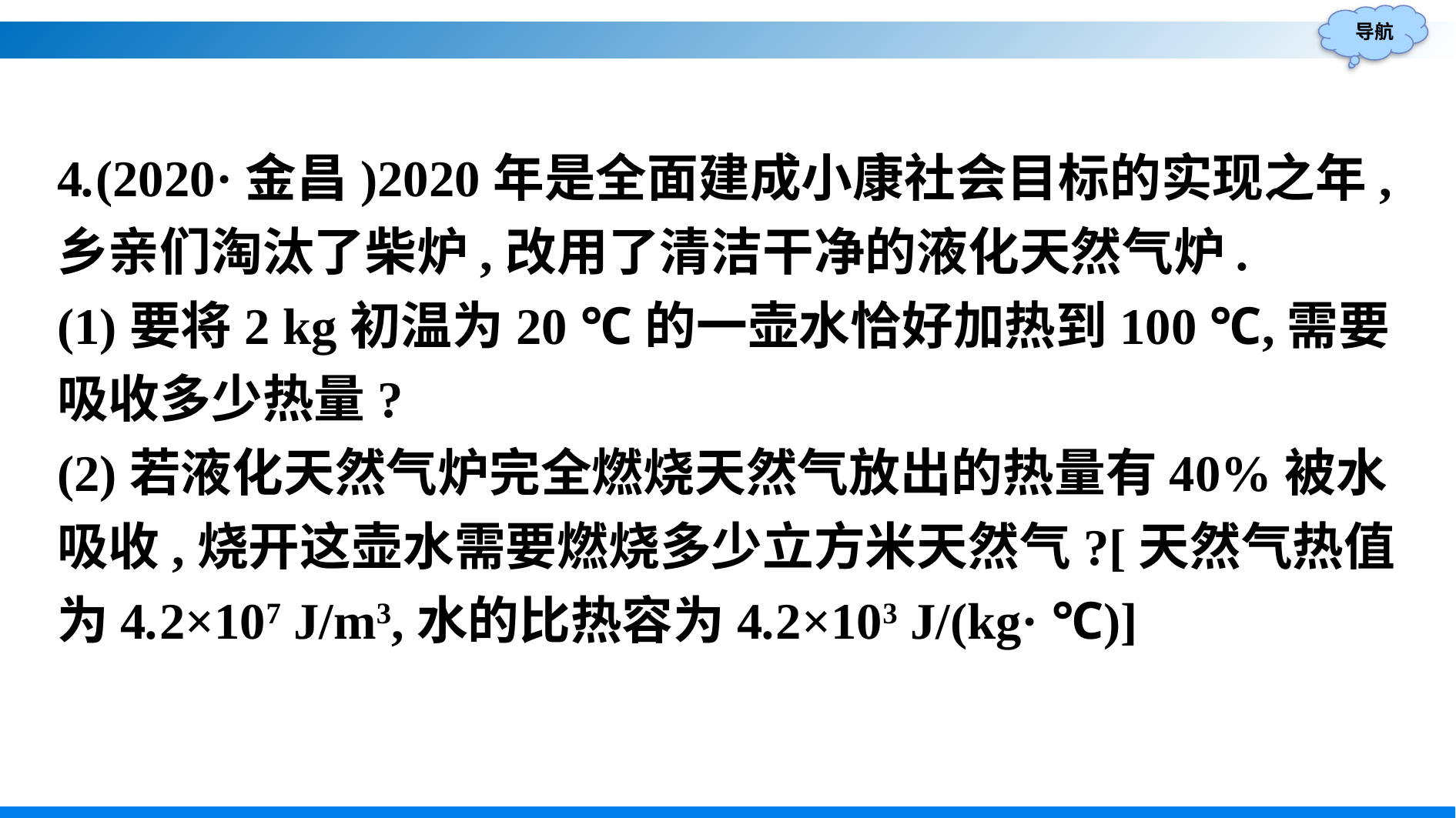

4.(2020·金昌)2020年是全面建成小康社会目标的实现之年,乡亲们淘汰了柴炉,改用了清洁干净的液化天然气炉.
(1)要将2 kg初温为20 ℃的一壶水恰好加热到100 ℃,需要吸收多少热量?
(2)若液化天然气炉完全燃烧天然气放出的热量有40%被水吸收,烧开这壶水需要燃烧多少立方米天然气?[天然气热值为4.2×107 J/m3,水的比热容为4.2×103 J/(kg· ℃)]